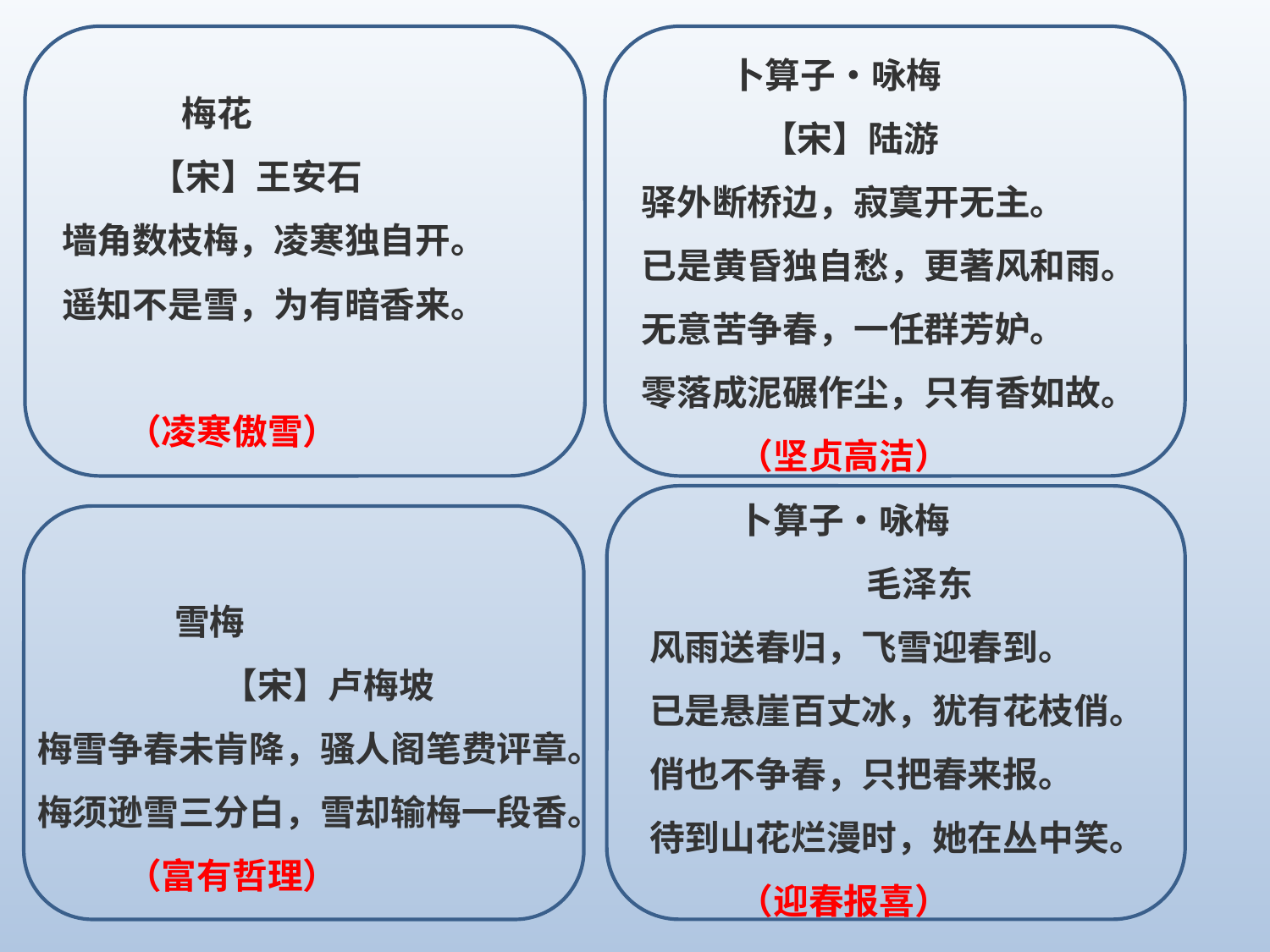

梅花
             【宋】王安石
  墙角数枝梅，凌寒独自开。
  遥知不是雪，为有暗香来。

          （凌寒傲雪）

                雪梅
                       【宋】卢梅坡 
梅雪争春未肯降，骚人阁笔费评章。 
梅须逊雪三分白，雪却输梅一段香。
          （富有哲理）

            卜算子•咏梅
                【宋】陆游
 驿外断桥边，寂寞开无主。
 已是黄昏独自愁，更著风和雨。
 无意苦争春，一任群芳妒。
 零落成泥碾作尘，只有香如故。
             （坚贞高洁）
             卜算子•咏梅
                             毛泽东
  风雨送春归，飞雪迎春到。
  已是悬崖百丈冰，犹有花枝俏。
  俏也不争春，只把春来报。
  待到山花烂漫时，她在丛中笑。
             （迎春报喜）